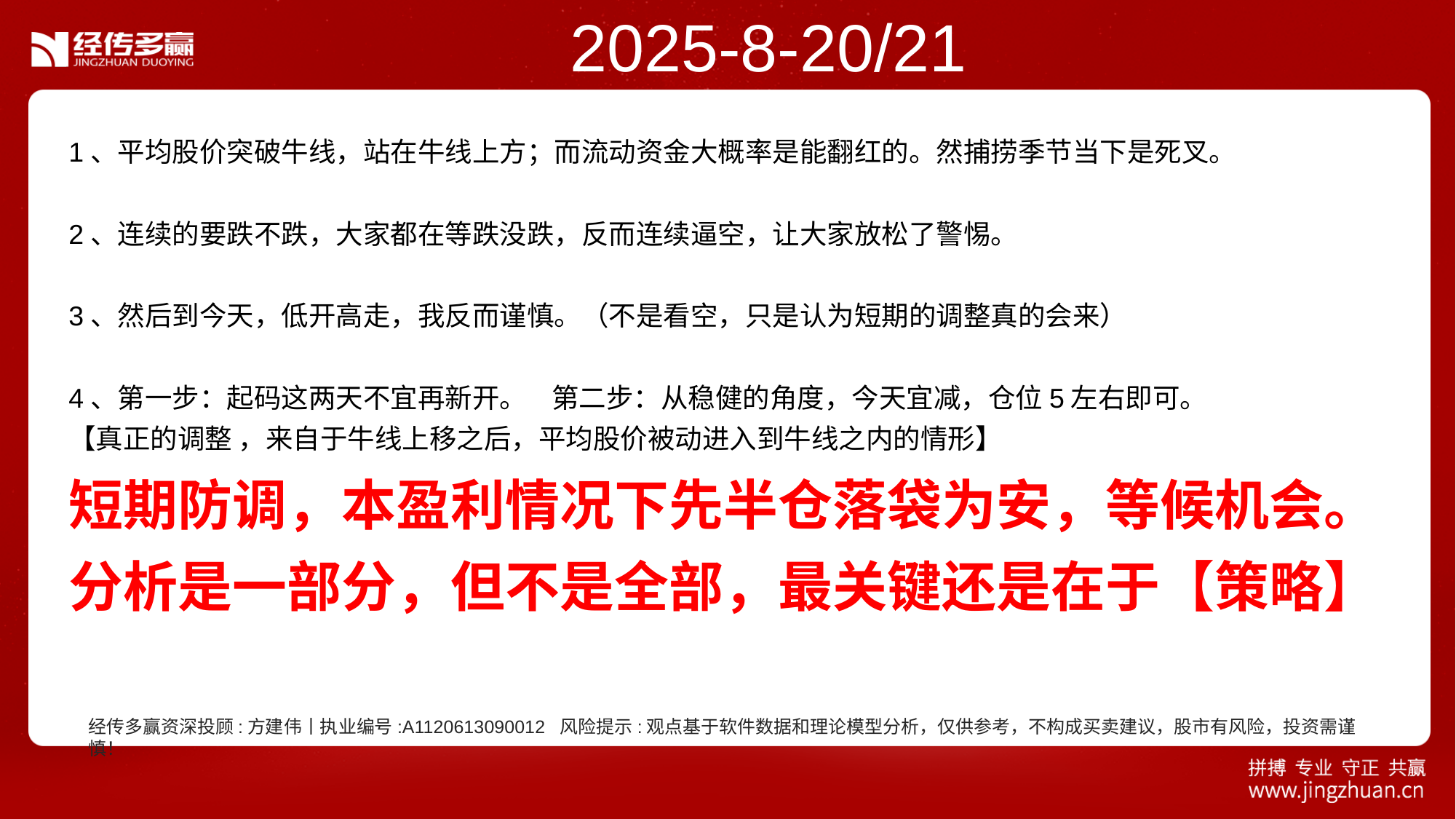

2025-8-20/21
1、平均股价突破牛线，站在牛线上方；而流动资金大概率是能翻红的。然捕捞季节当下是死叉。

2、连续的要跌不跌，大家都在等跌没跌，反而连续逼空，让大家放松了警惕。

3、然后到今天，低开高走，我反而谨慎。（不是看空，只是认为短期的调整真的会来）

4、第一步：起码这两天不宜再新开。    第二步：从稳健的角度，今天宜减，仓位5左右即可。
【真正的调整 ，来自于牛线上移之后，平均股价被动进入到牛线之内的情形】
短期防调，本盈利情况下先半仓落袋为安，等候机会。
分析是一部分，但不是全部，最关键还是在于【策略】